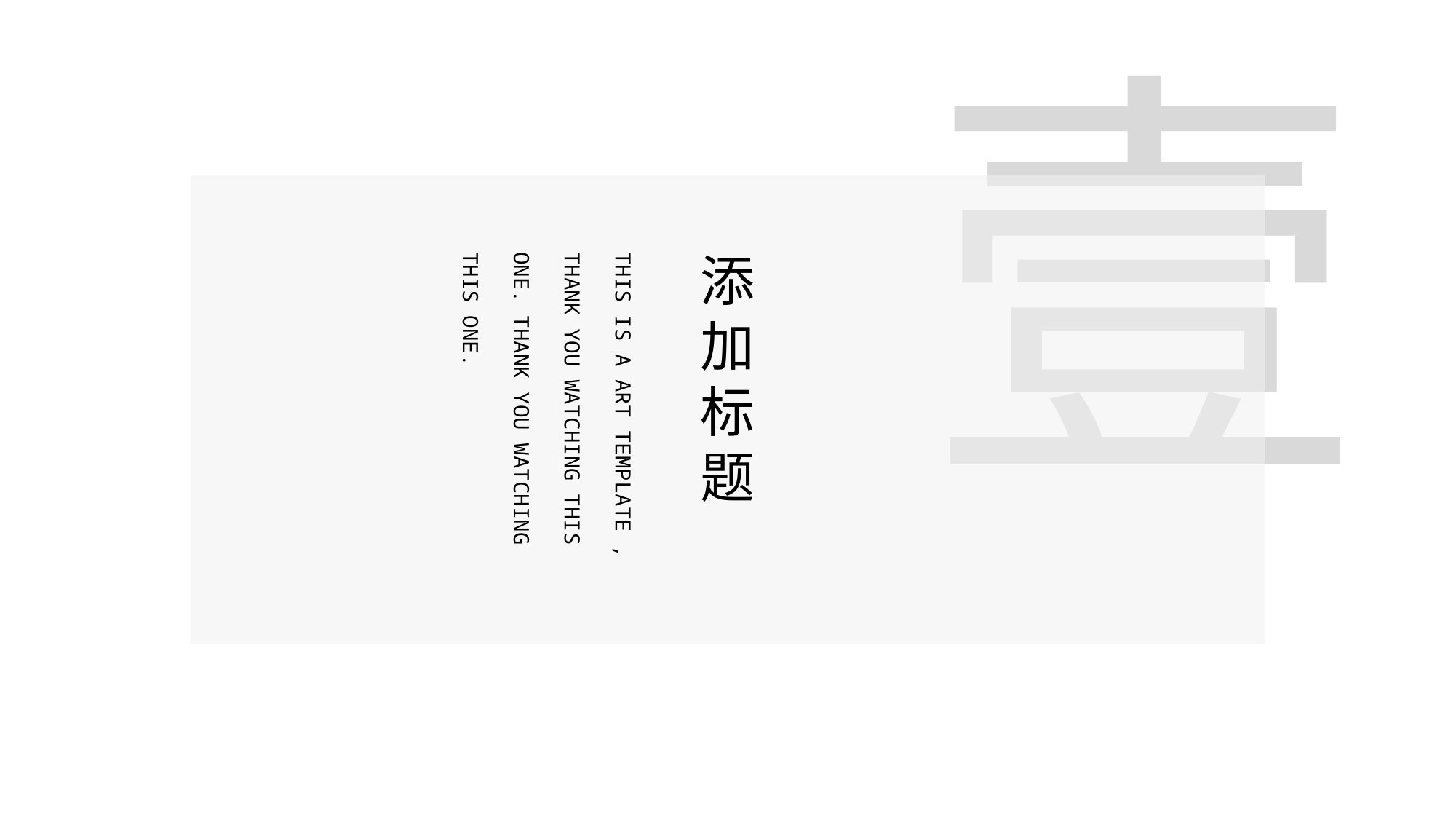

壹

THIS IS A ART TEMPLATE , THANK YOU WATCHING THIS ONE. THANK YOU WATCHING THIS ONE.

添加标题